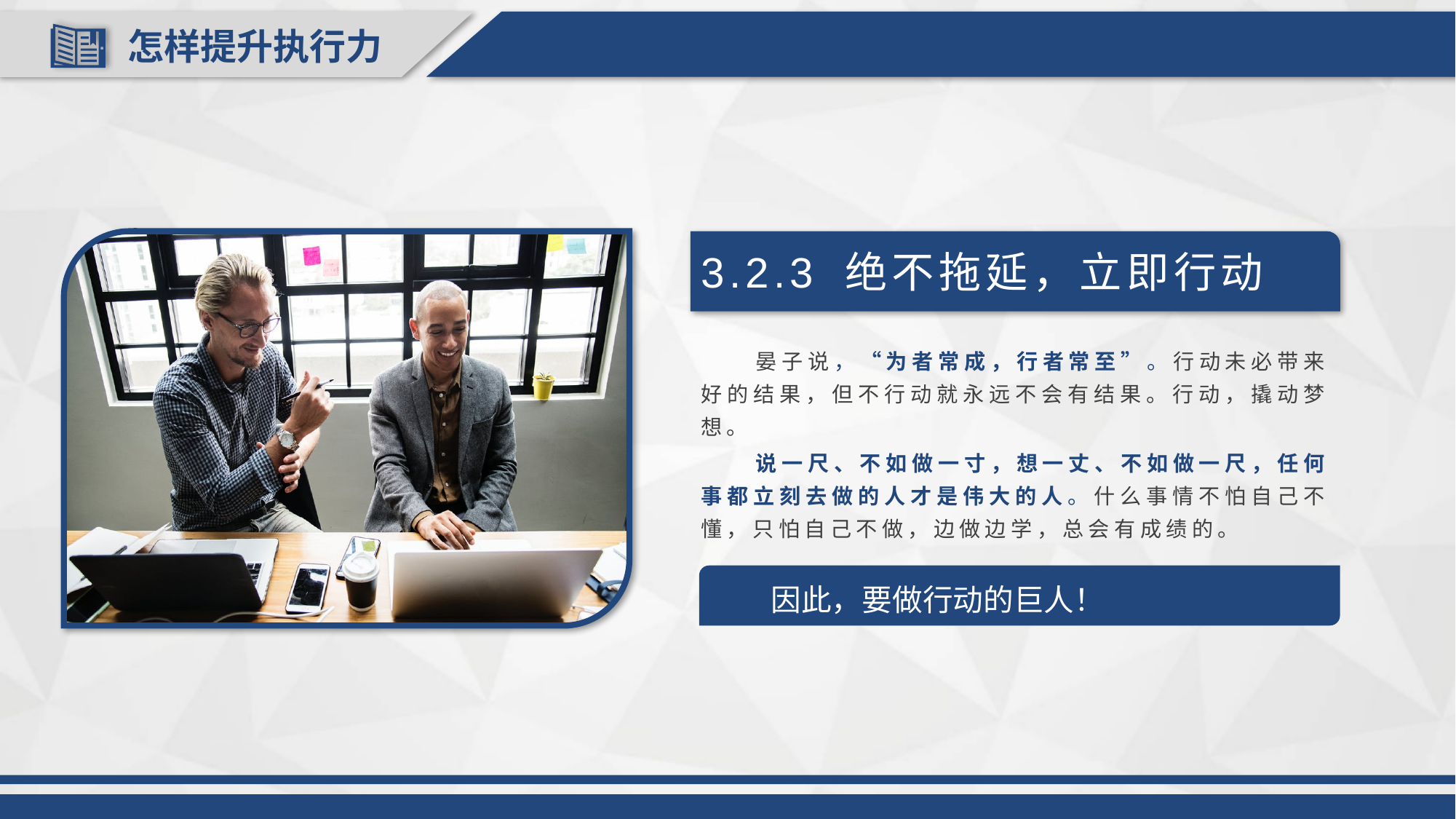

怎样提升执行力

3.2.3 绝不拖延，立即行动
晏子说，“为者常成，行者常至”。行动未必带来好的结果，但不行动就永远不会有结果。行动，撬动梦想。
说一尺、不如做一寸，想一丈、不如做一尺，任何事都立刻去做的人才是伟大的人。什么事情不怕自己不懂，只怕自己不做，边做边学，总会有成绩的。
因此，要做行动的巨人！